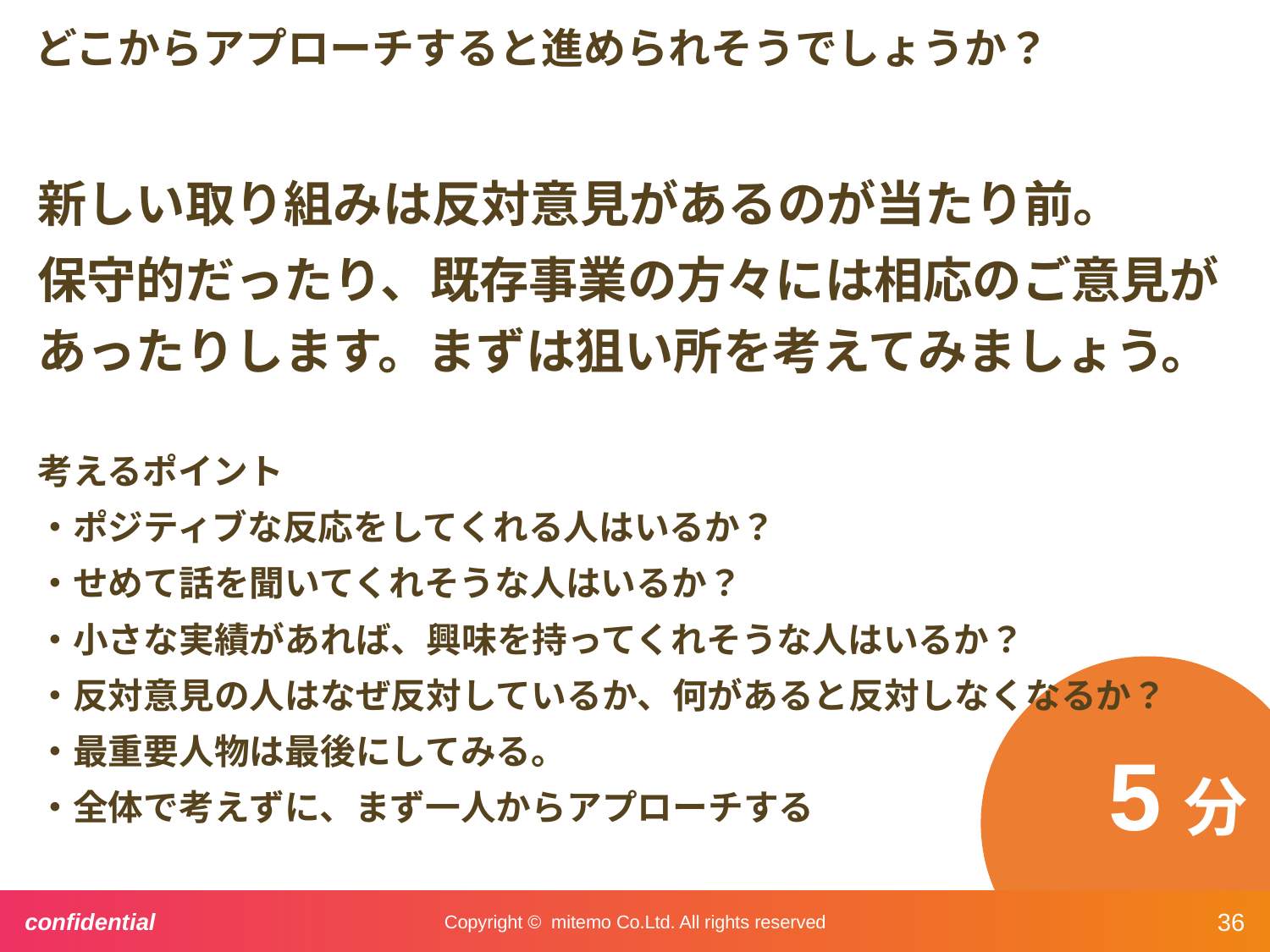

# どこからアプローチすると進められそうでしょうか？
新しい取り組みは反対意見があるのが当たり前。
保守的だったり、既存事業の方々には相応のご意見があったりします。まずは狙い所を考えてみましょう。

考えるポイント
・ポジティブな反応をしてくれる人はいるか？
・せめて話を聞いてくれそうな人はいるか？
・小さな実績があれば、興味を持ってくれそうな人はいるか？
・反対意見の人はなぜ反対しているか、何があると反対しなくなるか？
・最重要人物は最後にしてみる。
・全体で考えずに、まず一人からアプローチする

  5分